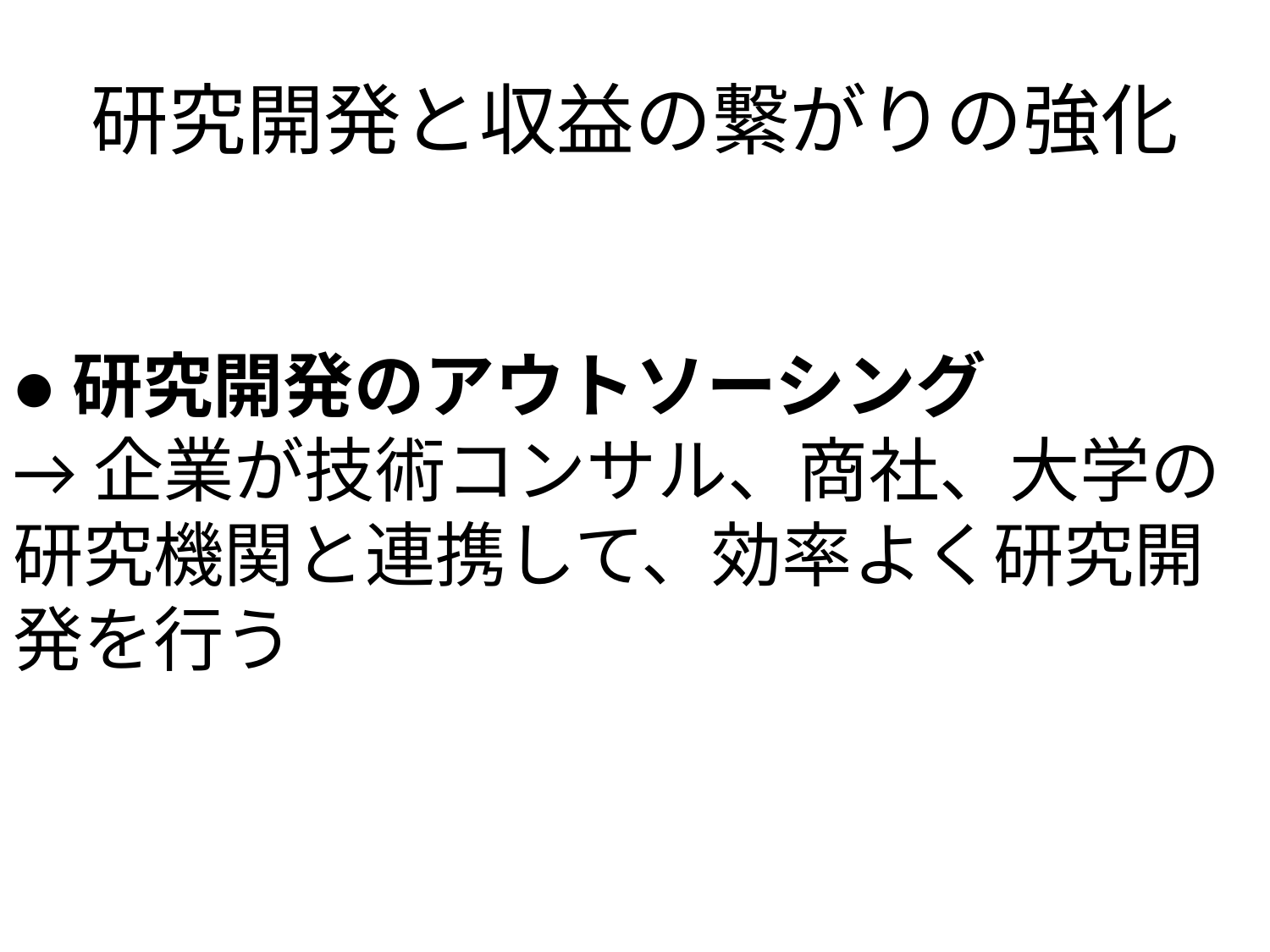

# 研究開発と収益の繋がりの強化

●研究開発のアウトソーシング
→企業が技術コンサル、商社、大学の研究機関と連携して、効率よく研究開発を行う